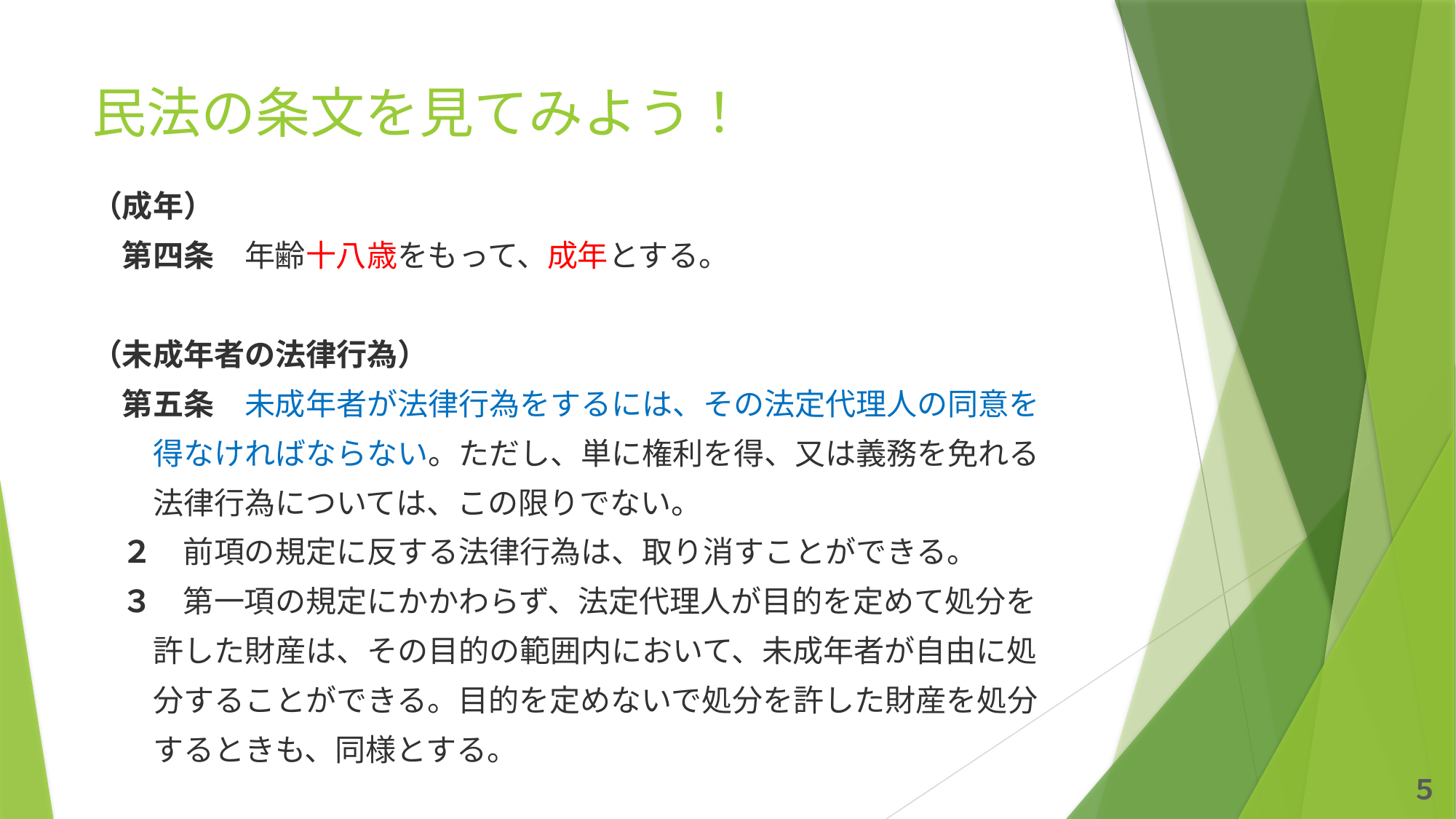

# 民法の条文を見てみよう！
（成年）
　第四条　年齢十八歳をもって、成年とする。

（未成年者の法律行為）
　第五条　未成年者が法律行為をするには、その法定代理人の同意を
　　得なければならない。ただし、単に権利を得、又は義務を免れる
　　法律行為については、この限りでない。
　２　前項の規定に反する法律行為は、取り消すことができる。
　３　第一項の規定にかかわらず、法定代理人が目的を定めて処分を
　　許した財産は、その目的の範囲内において、未成年者が自由に処
　　分することができる。目的を定めないで処分を許した財産を処分
　　するときも、同様とする。

５